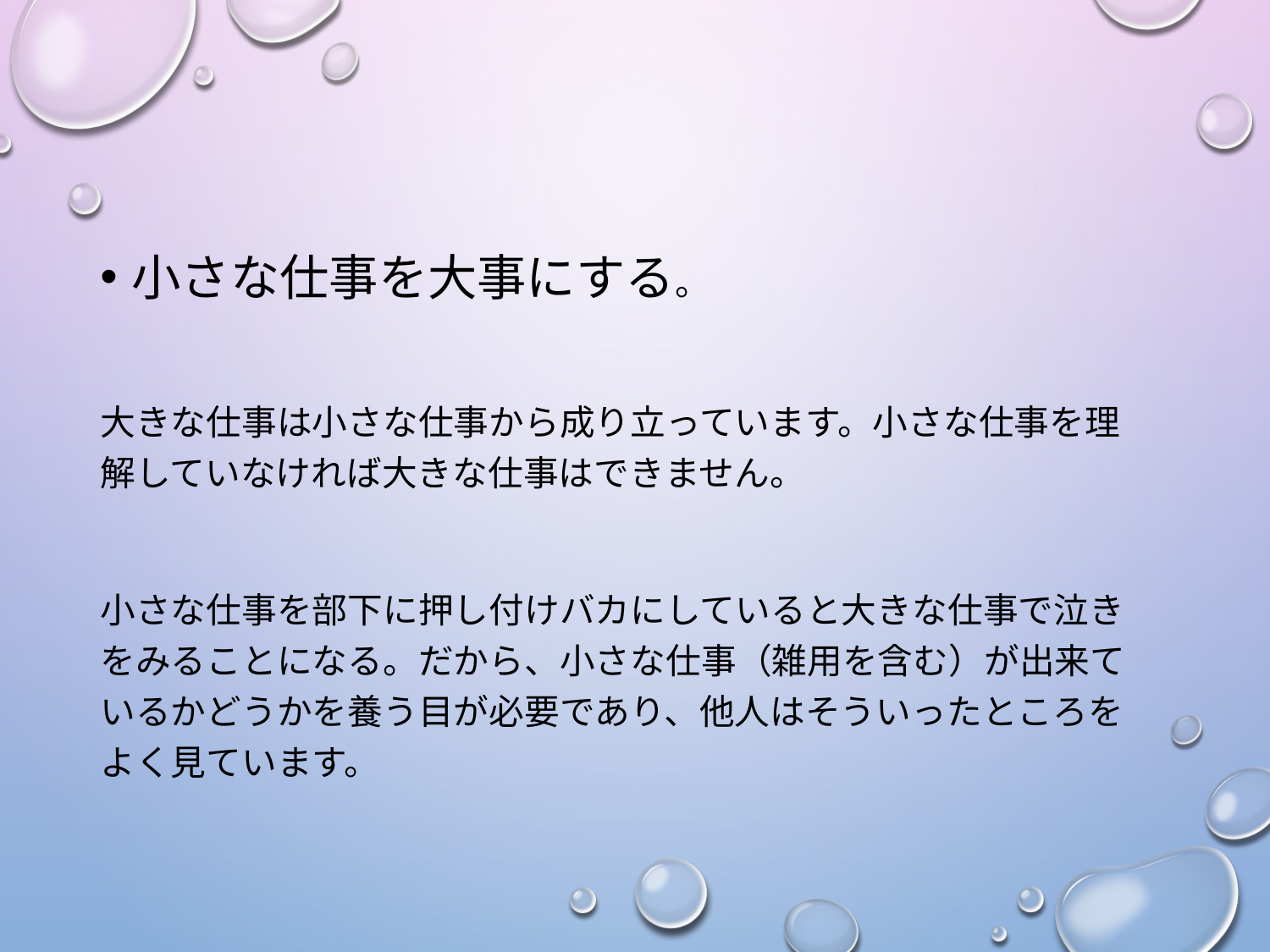

小さな仕事を大事にする。

大きな仕事は小さな仕事から成り立っています。小さな仕事を理解していなければ大きな仕事はできません。

小さな仕事を部下に押し付けバカにしていると大きな仕事で泣きをみることになる。だから、小さな仕事（雑用を含む）が出来ているかどうかを養う目が必要であり、他人はそういったところをよく見ています。